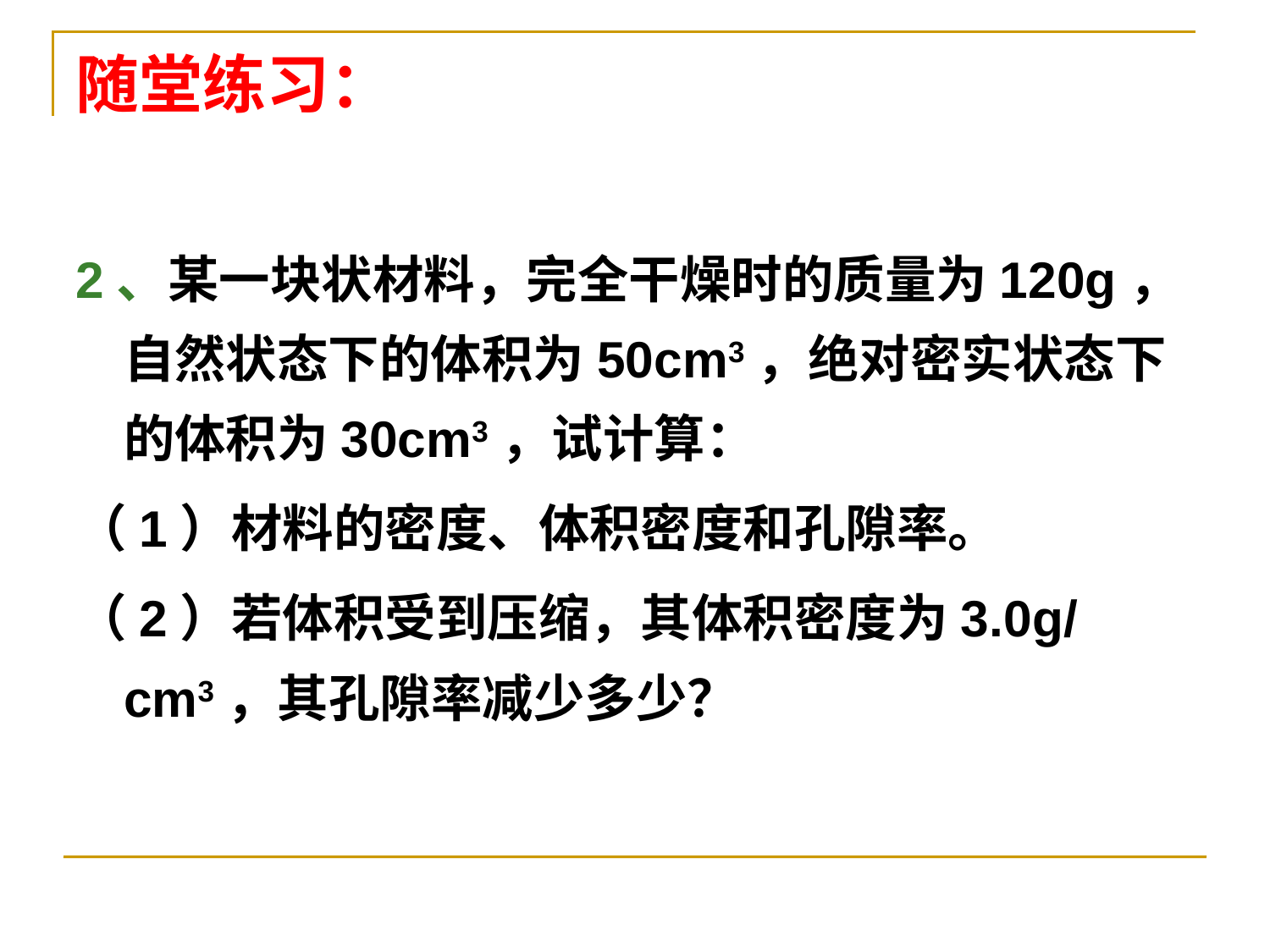

# 随堂练习：
2、某一块状材料，完全干燥时的质量为120g，自然状态下的体积为50cm3，绝对密实状态下的体积为30cm3，试计算：
（1）材料的密度、体积密度和孔隙率。
（2）若体积受到压缩，其体积密度为3.0g/cm3，其孔隙率减少多少？